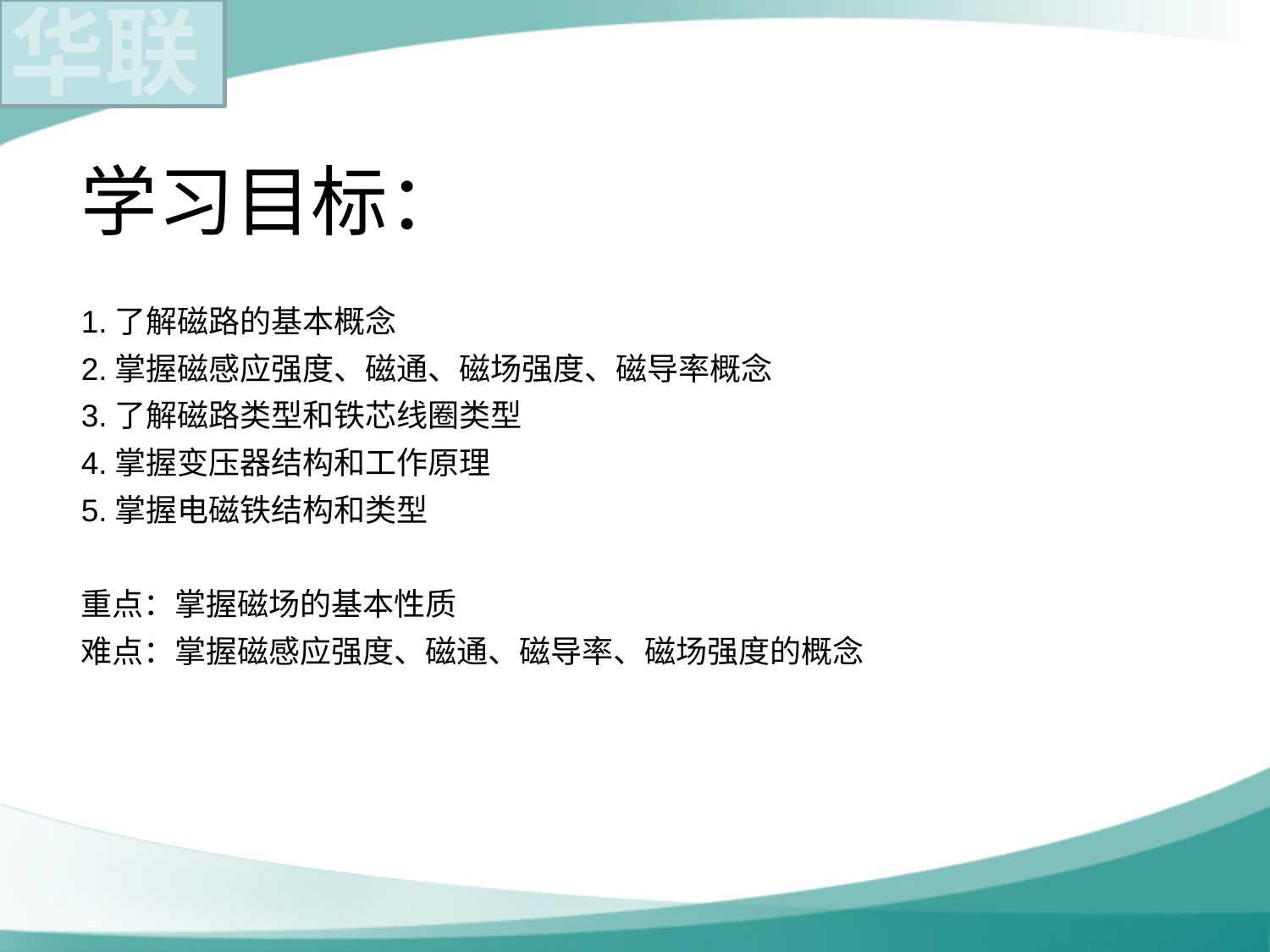

# 学习目标： 1.了解磁路的基本概念 2.掌握磁感应强度、磁通、磁场强度、磁导率概念 3.了解磁路类型和铁芯线圈类型 4.掌握变压器结构和工作原理 5.掌握电磁铁结构和类型 重点：掌握磁场的基本性质 难点：掌握磁感应强度、磁通、磁导率、磁场强度的概念